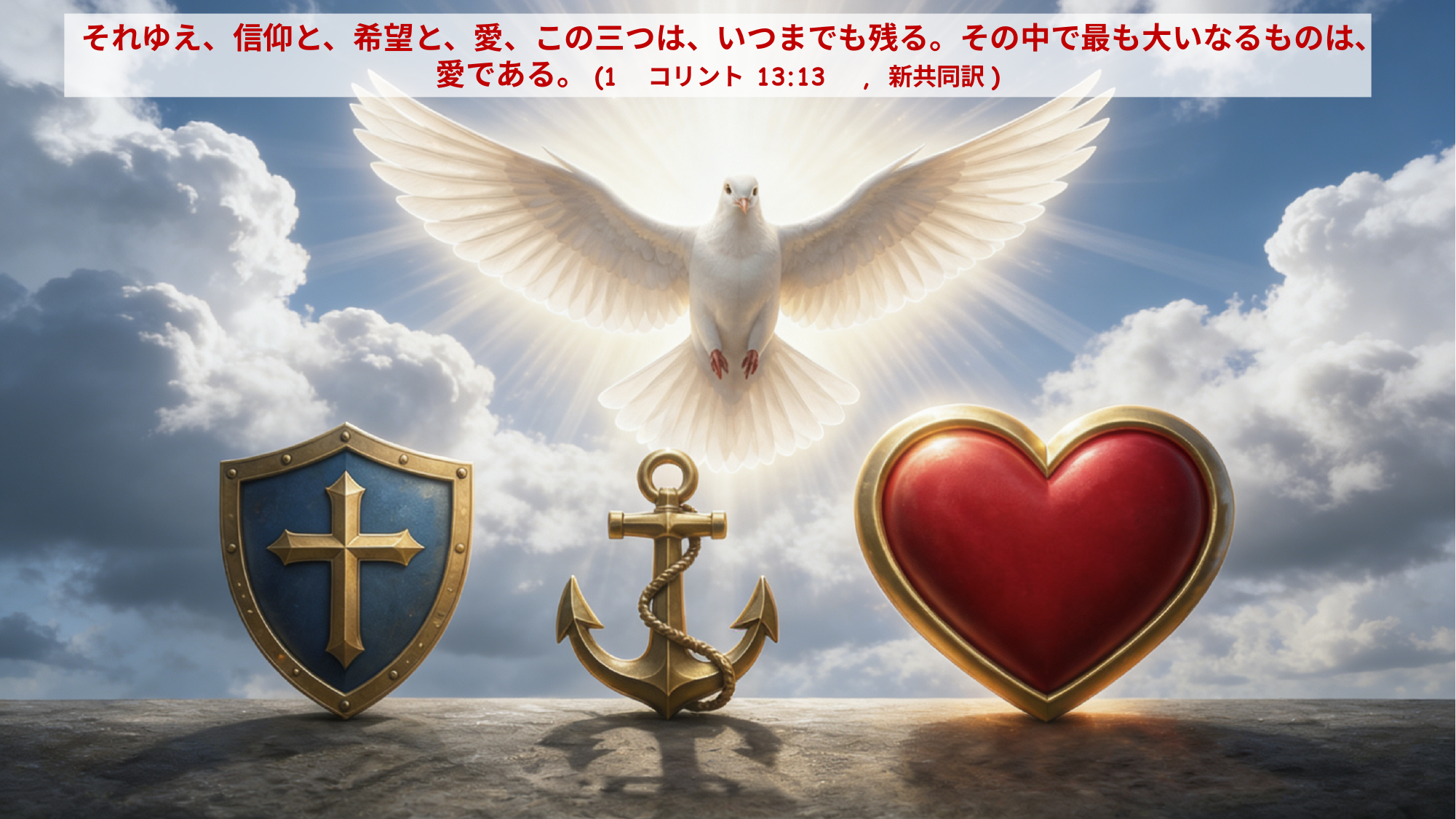

それゆえ、信仰と、希望と、愛、この三つは、いつまでも残る。その中で最も大いなるものは、愛である。(1　コリント 13:13　, 新共同訳)